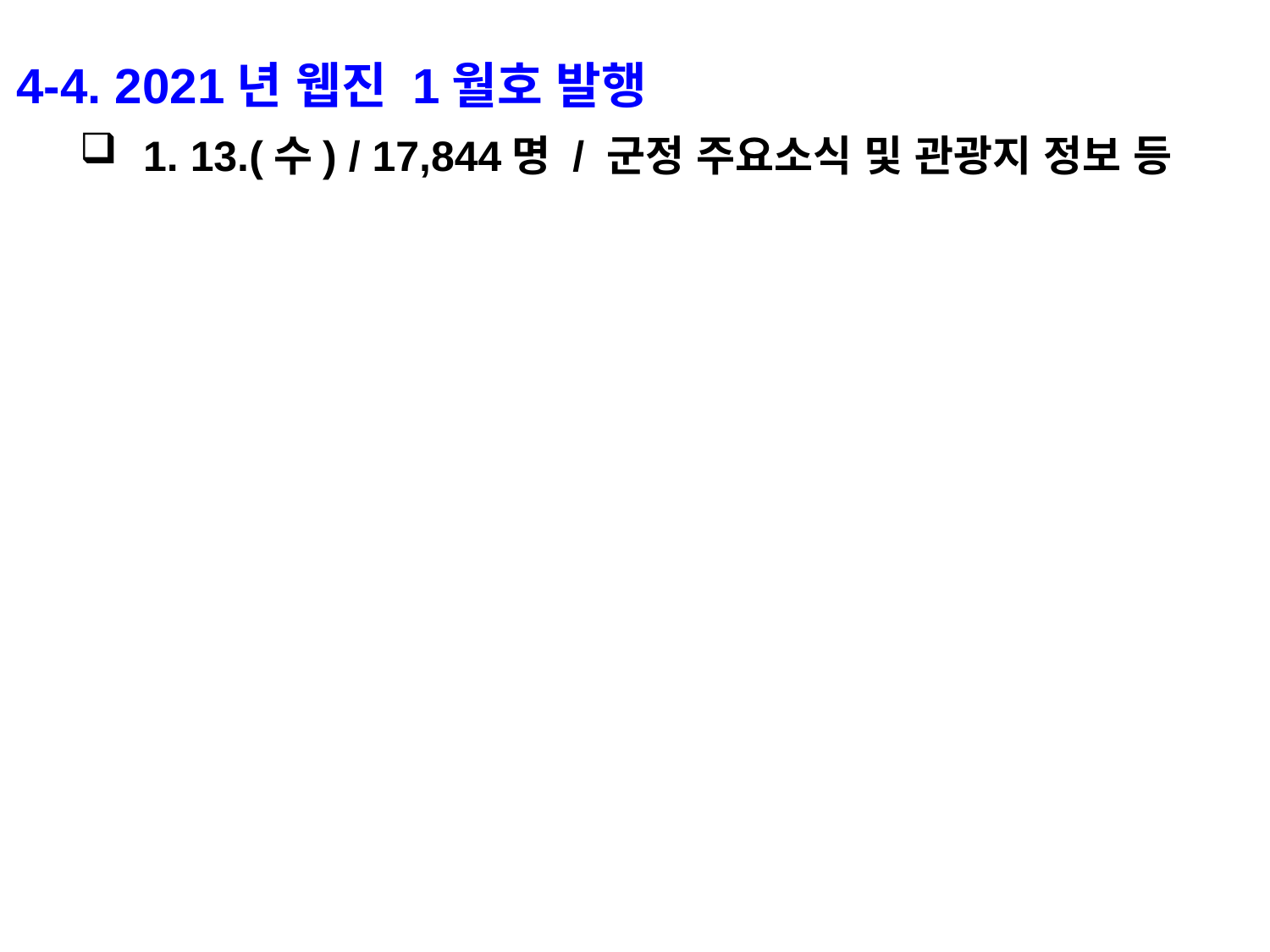

4-4. 2021년 웹진 1월호 발행
1. 13.(수) / 17,844명 / 군정 주요소식 및 관광지 정보 등